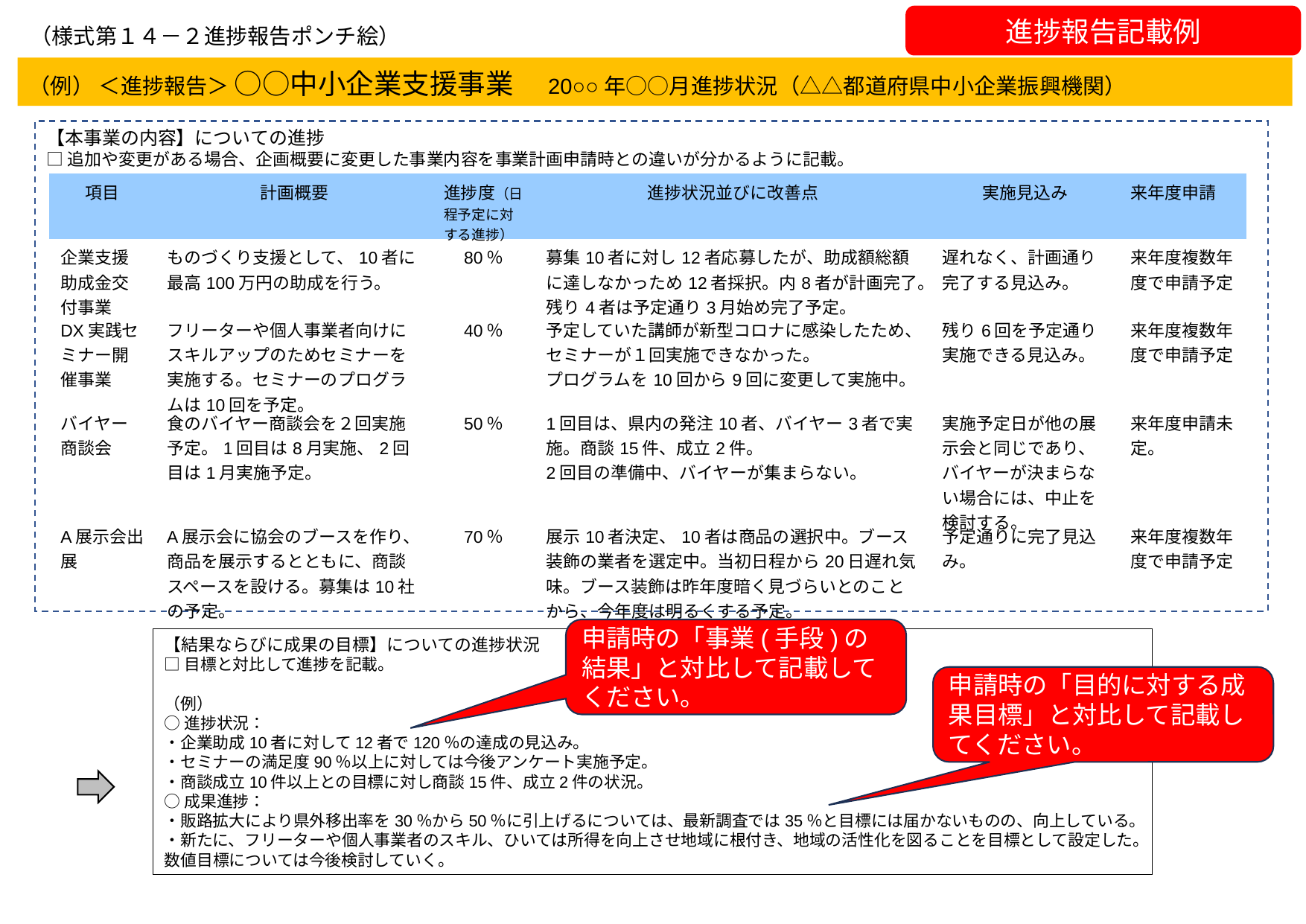

進捗報告記載例
（様式第１４－２進捗報告ポンチ絵）
（例） ＜進捗報告＞ ○○中小企業支援事業　20○○年○○月進捗状況（△△都道府県中小企業振興機関）
【本事業の内容】についての進捗
□追加や変更がある場合、企画概要に変更した事業内容を事業計画申請時との違いが分かるように記載。
| 項目 | 計画概要 | 進捗度（日程予定に対する進捗） | 進捗状況並びに改善点 | 実施見込み | 来年度申請 |
| --- | --- | --- | --- | --- | --- |
| 企業支援助成金交付事業 | ものづくり支援として、10者に最高100万円の助成を行う。 | 80％ | 募集10者に対し12者応募したが、助成額総額に達しなかっため12者採択。内8者が計画完了。残り4者は予定通り3月始め完了予定。 | 遅れなく、計画通り完了する見込み。 | 来年度複数年度で申請予定 |
| DX実践セミナー開催事業 | フリーターや個人事業者向けにスキルアップのためセミナーを実施する。セミナーのプログラムは10回を予定。 | 40％ | 予定していた講師が新型コロナに感染したため、セミナーが１回実施できなかった。 プログラムを10回から9回に変更して実施中。 | 残り6回を予定通り実施できる見込み。 | 来年度複数年度で申請予定 |
| バイヤー商談会 | 食のバイヤー商談会を２回実施予定。1回目は8月実施、2回目は1月実施予定。 | 50％ | 1回目は、県内の発注10者、バイヤー3者で実施。商談15件、成立2件。 2回目の準備中、バイヤーが集まらない。 | 実施予定日が他の展示会と同じであり、バイヤーが決まらない場合には、中止を検討する。 | 来年度申請未定。 |
| A展示会出展 | A展示会に協会のブースを作り、商品を展示するとともに、商談スペースを設ける。募集は10社の予定。 | 70％ | 展示10者決定、10者は商品の選択中。ブース装飾の業者を選定中。当初日程から20日遅れ気味。ブース装飾は昨年度暗く見づらいとのことから、今年度は明るくする予定。 | 予定通りに完了見込み。 | 来年度複数年度で申請予定 |
申請時の「事業(手段)の結果」と対比して記載してください。
【結果ならびに成果の目標】についての進捗状況
□目標と対比して進捗を記載。

（例）
○進捗状況：
・企業助成10者に対して12者で120％の達成の見込み。
・セミナーの満足度90％以上に対しては今後アンケート実施予定。
・商談成立10件以上との目標に対し商談15件、成立2件の状況。
○成果進捗：
・販路拡大により県外移出率を30％から50％に引上げるについては、最新調査では35％と目標には届かないものの、向上している。
・新たに、フリーターや個人事業者のスキル、ひいては所得を向上させ地域に根付き、地域の活性化を図ることを目標として設定した。数値目標については今後検討していく。
申請時の「目的に対する成果目標」と対比して記載してください。